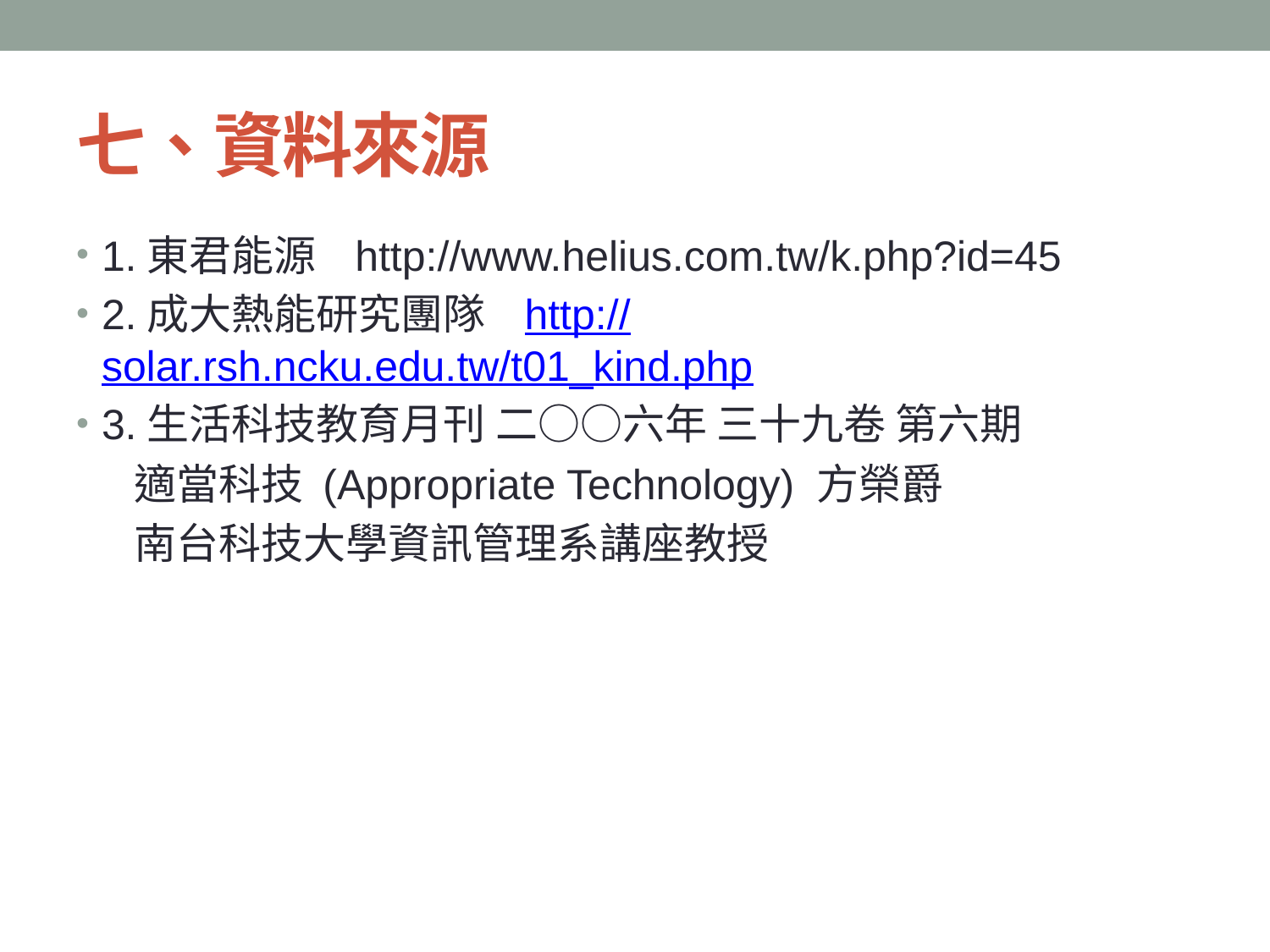

# 七、資料來源
1.東君能源   http://www.helius.com.tw/k.php?id=45
2.成大熱能研究團隊   http://solar.rsh.ncku.edu.tw/t01_kind.php
3.生活科技教育月刊 二○○六年 三十九卷 第六期
     適當科技 (Appropriate Technology) 方榮爵
     南台科技大學資訊管理系講座教授